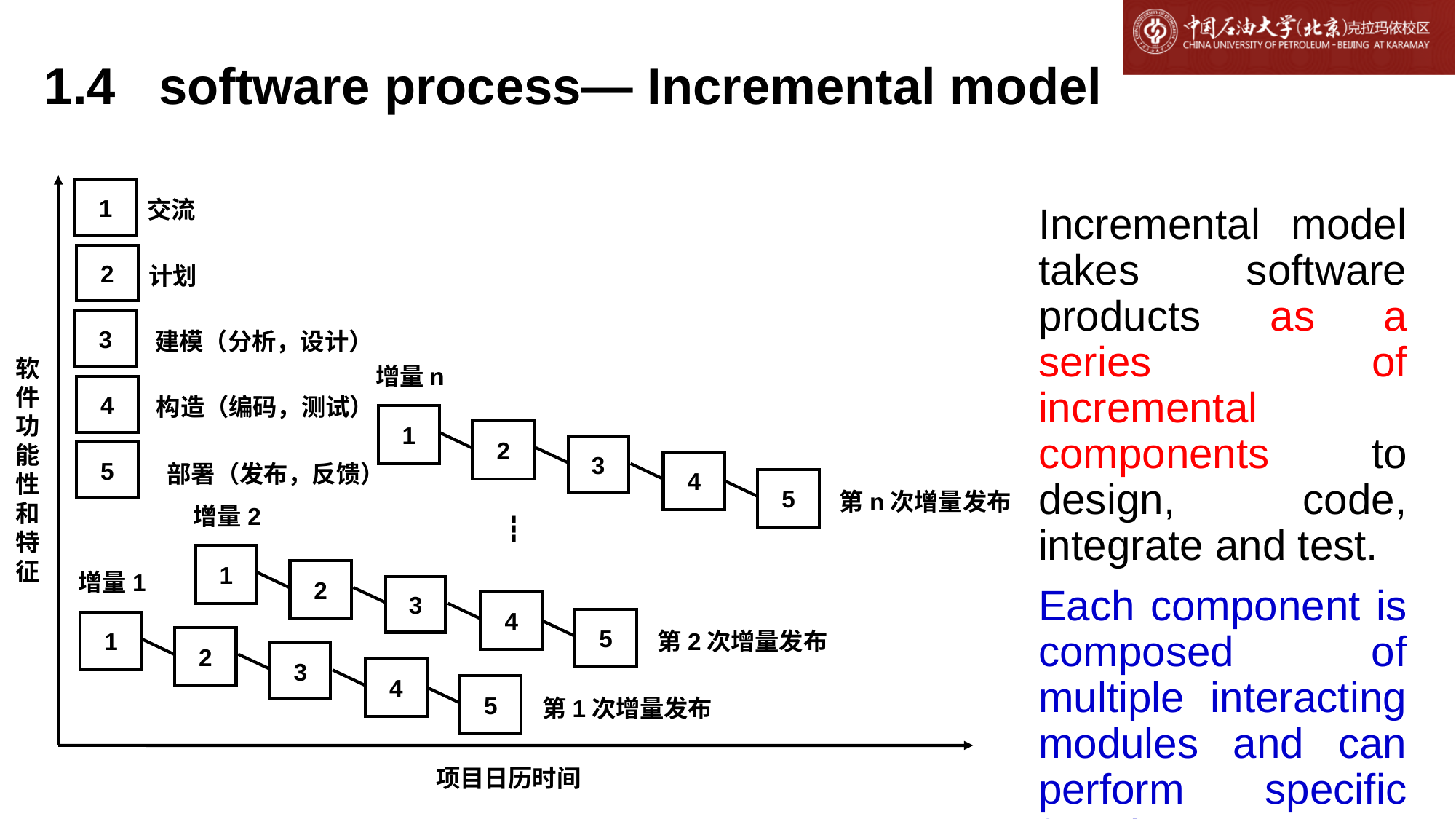

# 1.4   software process— Incremental model

1
交流
2
计划
3
建模（分析，设计）
4
构造（编码，测试）
5
部署（发布，反馈）
增量n
1
2

3

4

5

第n次增量发布
增量2
1
2

3

4

5

第2次增量发布
┇
增量1
1
2

3

4

5

第1次增量发布
软件功能性和特征
项目日历时间
Incremental model takes software products as a series of incremental components to design, code, integrate and test.
Each component is composed of multiple interacting modules and can perform specific functions.